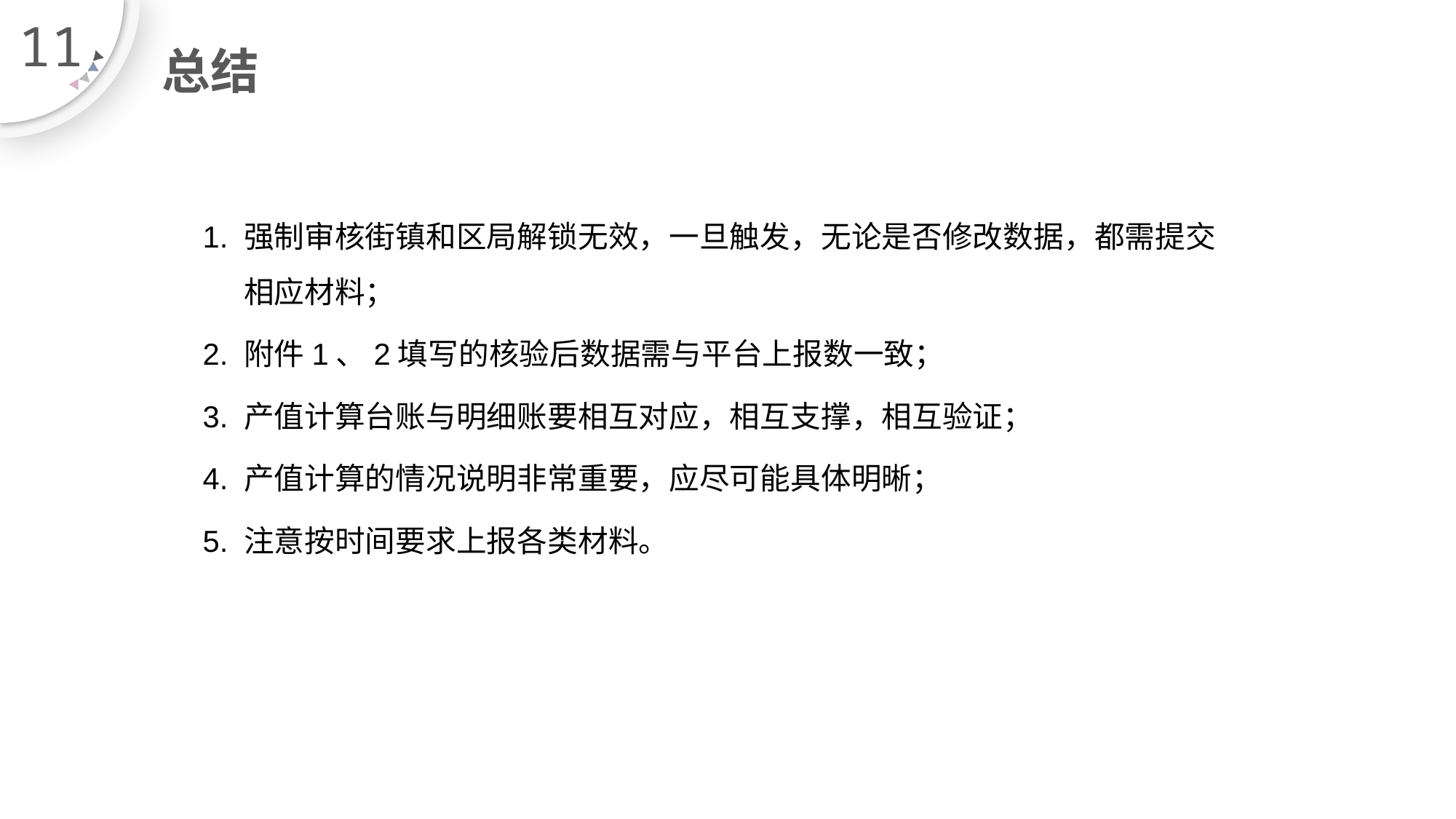

11
# 总结
强制审核街镇和区局解锁无效，一旦触发，无论是否修改数据，都需提交相应材料；
附件1、2填写的核验后数据需与平台上报数一致；
产值计算台账与明细账要相互对应，相互支撑，相互验证；
产值计算的情况说明非常重要，应尽可能具体明晰；
注意按时间要求上报各类材料。